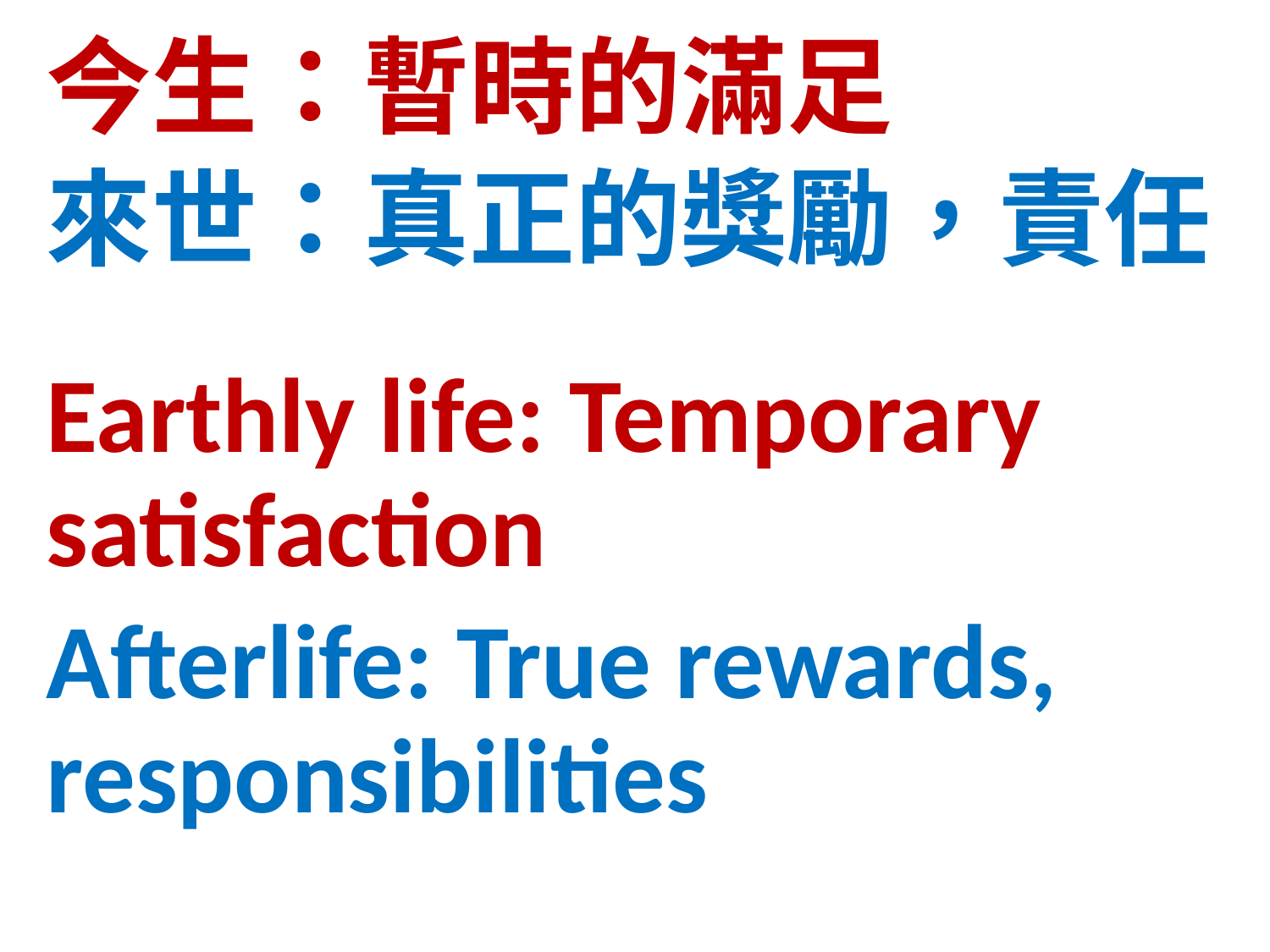

今生：暫時的滿足
來世：真正的獎勵，責任

Earthly life: Temporary satisfaction
Afterlife: True rewards, responsibilities